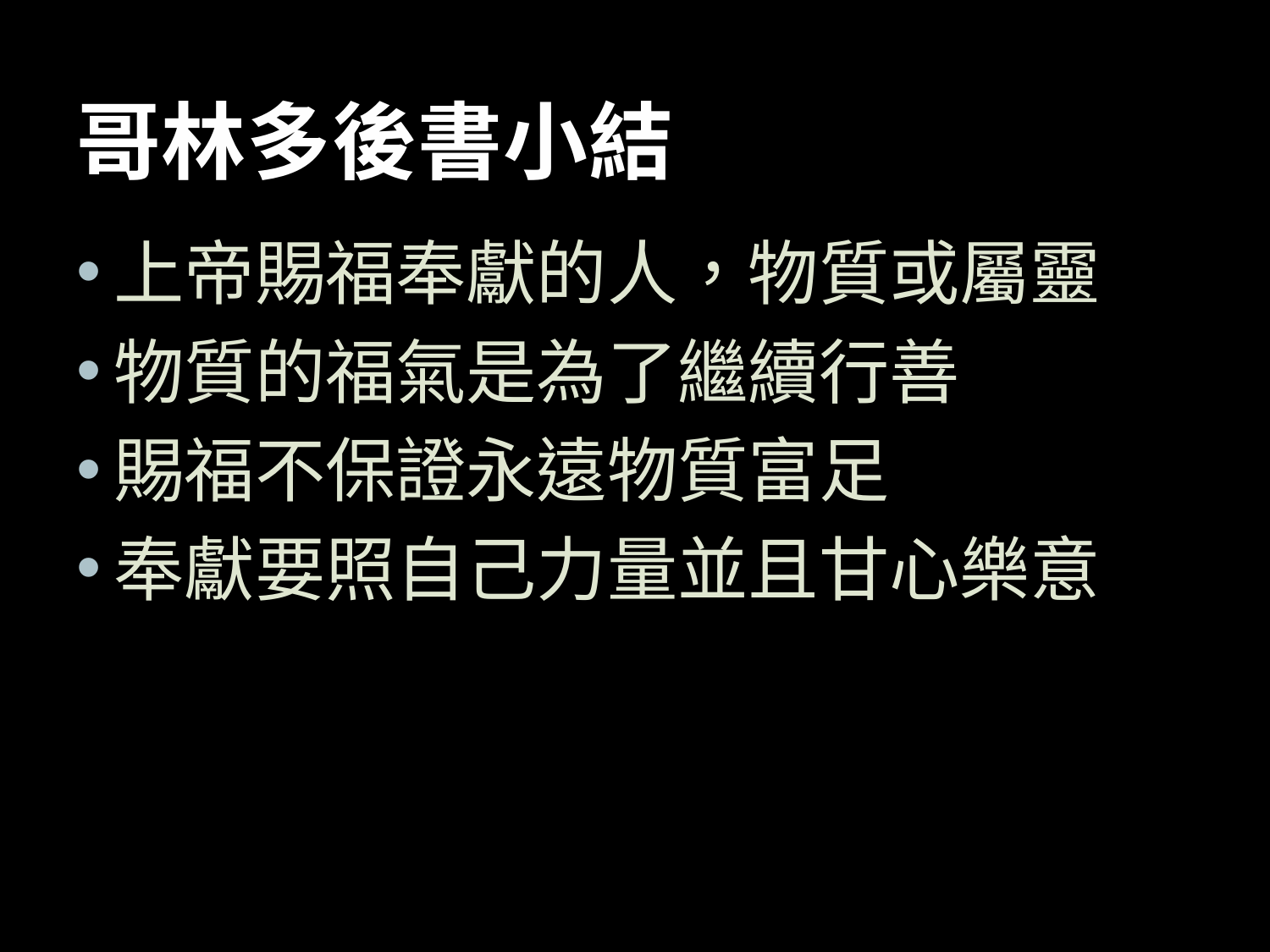

# 哥林多後書小結
上帝賜福奉獻的人，物質或屬靈
物質的福氣是為了繼續行善
賜福不保證永遠物質富足
奉獻要照自己力量並且甘心樂意